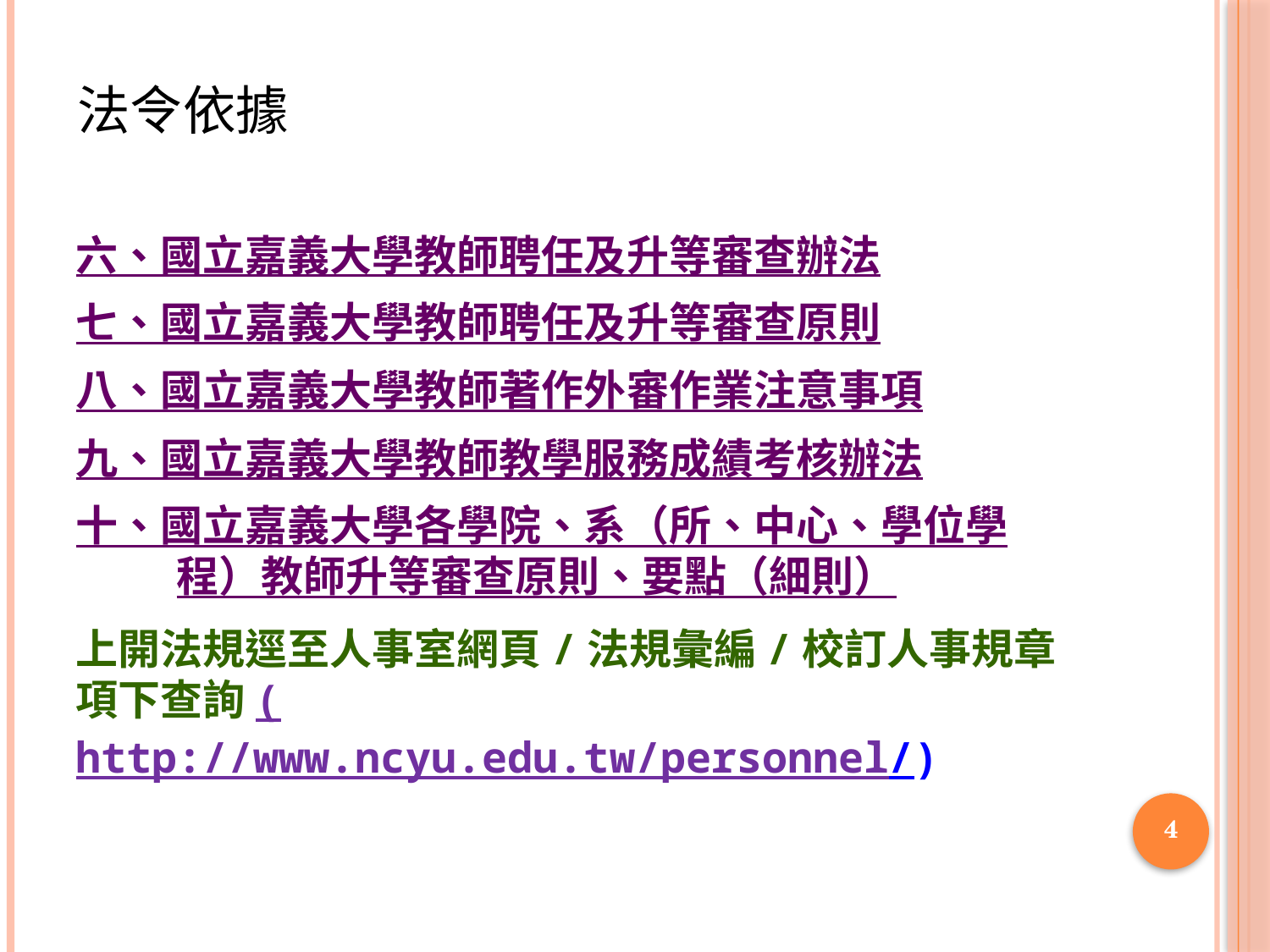

# 法令依據
六、國立嘉義大學教師聘任及升等審查辦法
七、國立嘉義大學教師聘任及升等審查原則
八、國立嘉義大學教師著作外審作業注意事項
九、國立嘉義大學教師教學服務成績考核辦法
十、國立嘉義大學各學院、系（所、中心、學位學 程）教師升等審查原則、要點（細則）
上開法規逕至人事室網頁/法規彙編/校訂人事規章項下查詢(http://www.ncyu.edu.tw/personnel/)

4